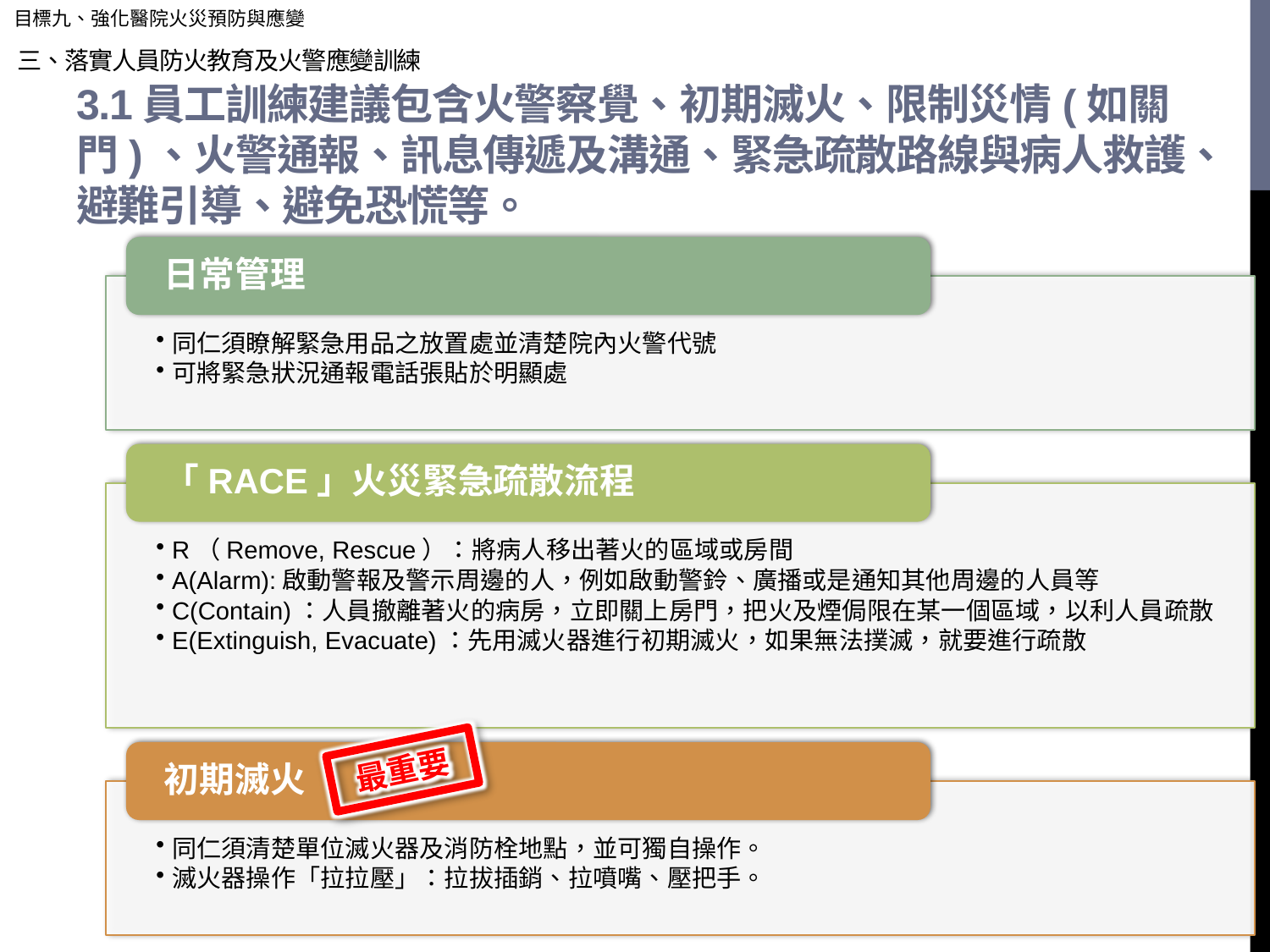

三、落實人員防火教育及火警應變訓練
# 3.1員工訓練建議包含火警察覺、初期滅火、限制災情(如關門)、火警通報、訊息傳遞及溝通、緊急疏散路線與病人救護、避難引導、避免恐慌等。
同仁須瞭解緊急用品之放置處並清楚院內火警代號
可將緊急狀況通報電話張貼於明顯處
日常管理
R（Remove, Rescue）：將病人移出著火的區域或房間
A(Alarm):啟動警報及警示周邊的人，例如啟動警鈴、廣播或是通知其他周邊的人員等
C(Contain)：人員撤離著火的病房，立即關上房門，把火及煙侷限在某一個區域，以利人員疏散
E(Extinguish, Evacuate)：先用滅火器進行初期滅火，如果無法撲滅，就要進行疏散
「RACE」火災緊急疏散流程
同仁須清楚單位滅火器及消防栓地點，並可獨自操作。
滅火器操作「拉拉壓」：拉拔插銷、拉噴嘴、壓把手。
初期滅火
最重要